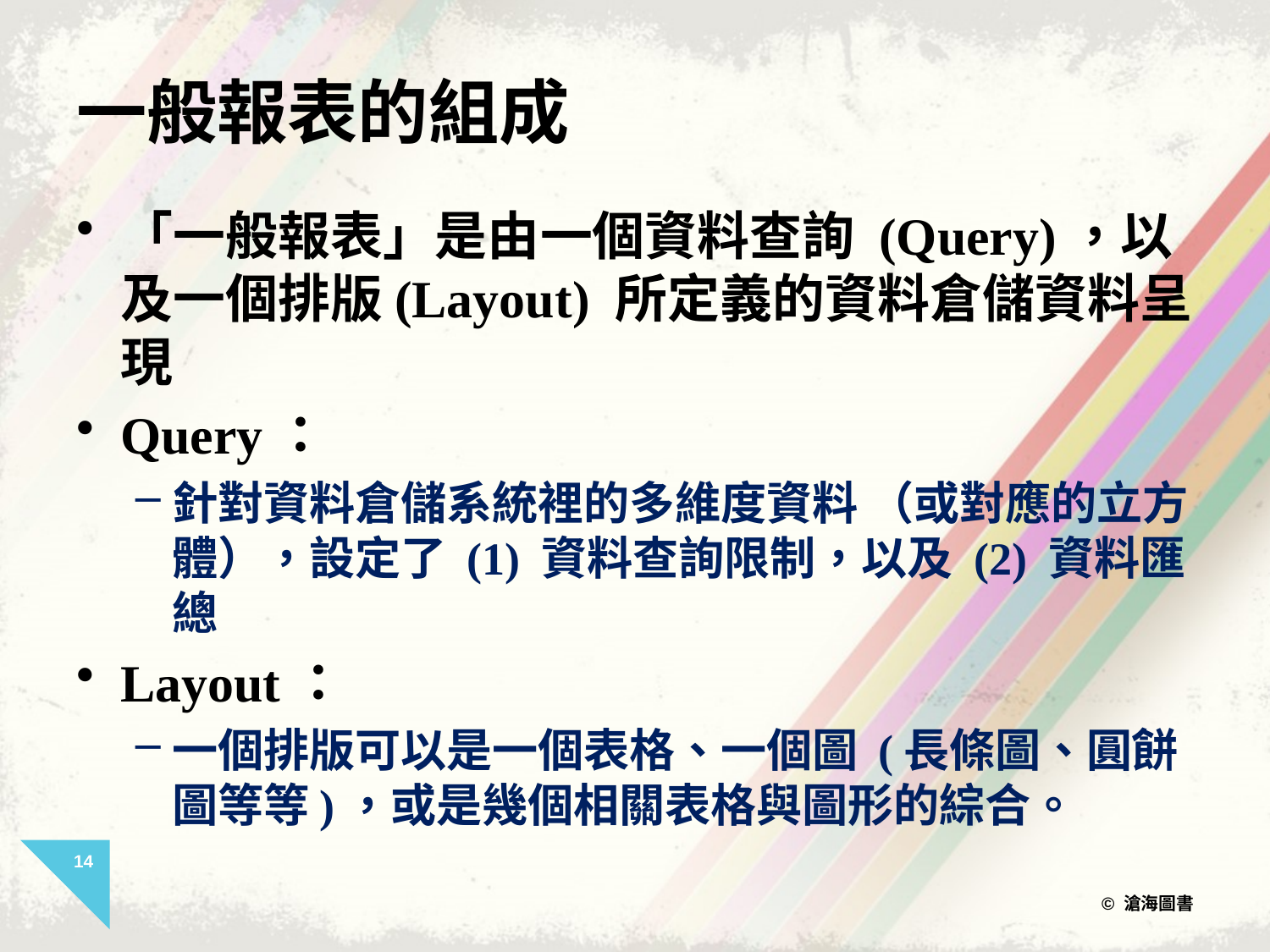

# 一般報表的組成
「一般報表」是由一個資料查詢 (Query)，以及一個排版(Layout) 所定義的資料倉儲資料呈現
Query：
針對資料倉儲系統裡的多維度資料 （或對應的立方體），設定了 (1) 資料查詢限制，以及 (2) 資料匯總
Layout：
一個排版可以是一個表格、一個圖 (長條圖、圓餅圖等等)，或是幾個相關表格與圖形的綜合。
14
© 滄海圖書